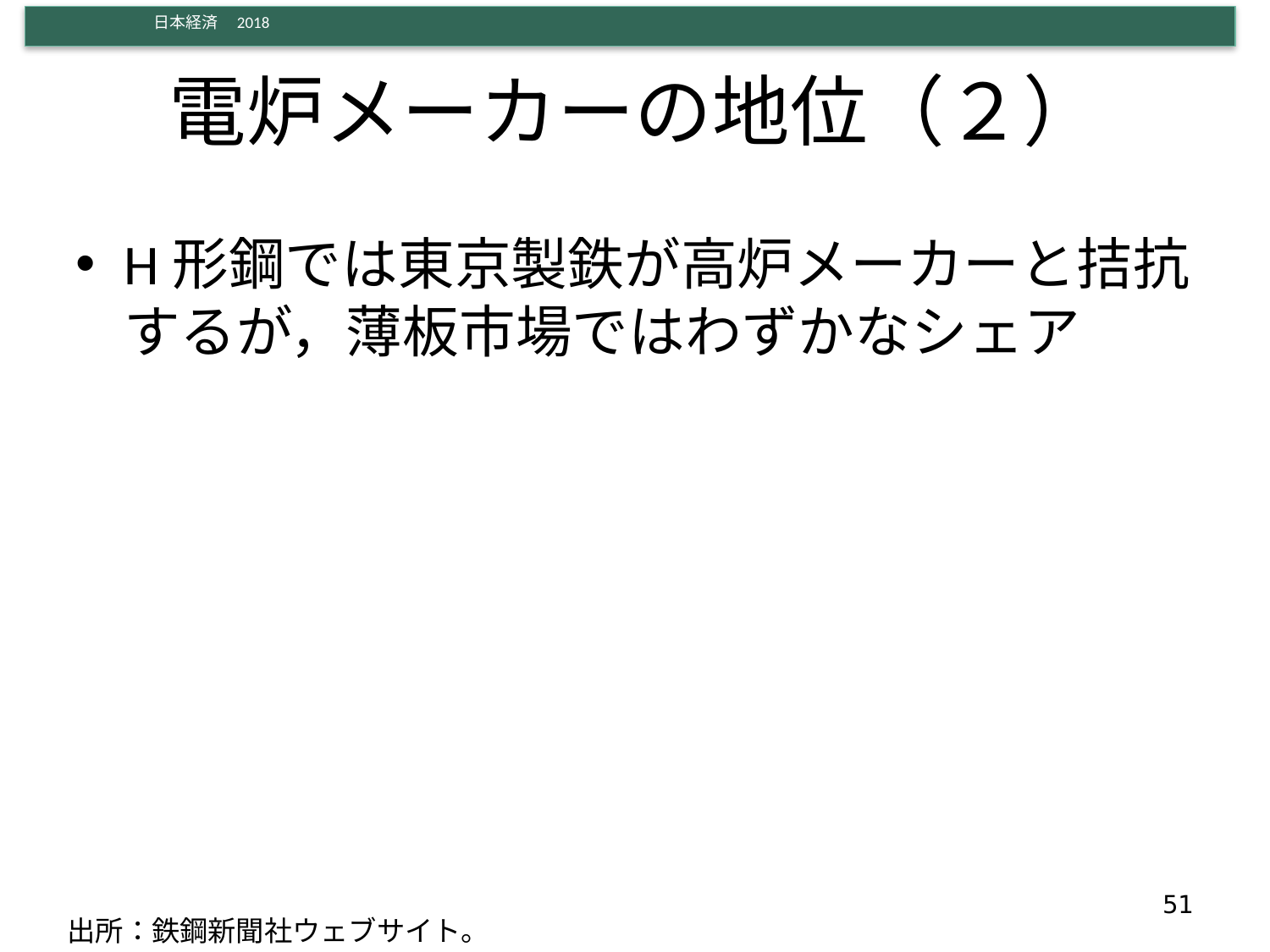

# 電炉メーカーの地位（２）
H形鋼では東京製鉄が高炉メーカーと拮抗するが，薄板市場ではわずかなシェア
51
出所：鉄鋼新聞社ウェブサイト。